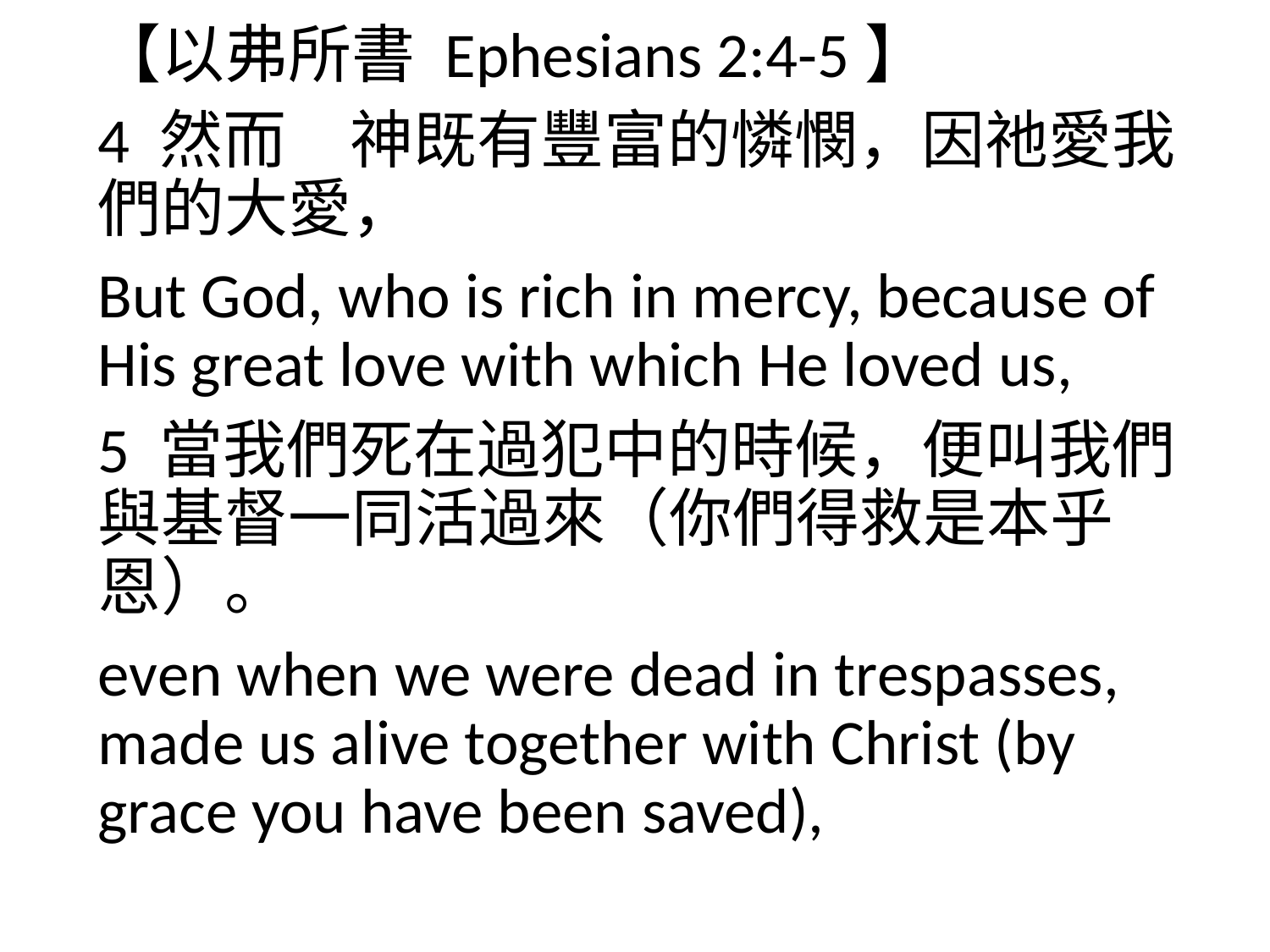

【以弗所書 Ephesians 2:4-5】
4 然而　神既有豐富的憐憫，因祂愛我們的大愛，
But God, who is rich in mercy, because of His great love with which He loved us,
5 當我們死在過犯中的時候，便叫我們與基督一同活過來（你們得救是本乎恩）。
even when we were dead in trespasses, made us alive together with Christ (by grace you have been saved),